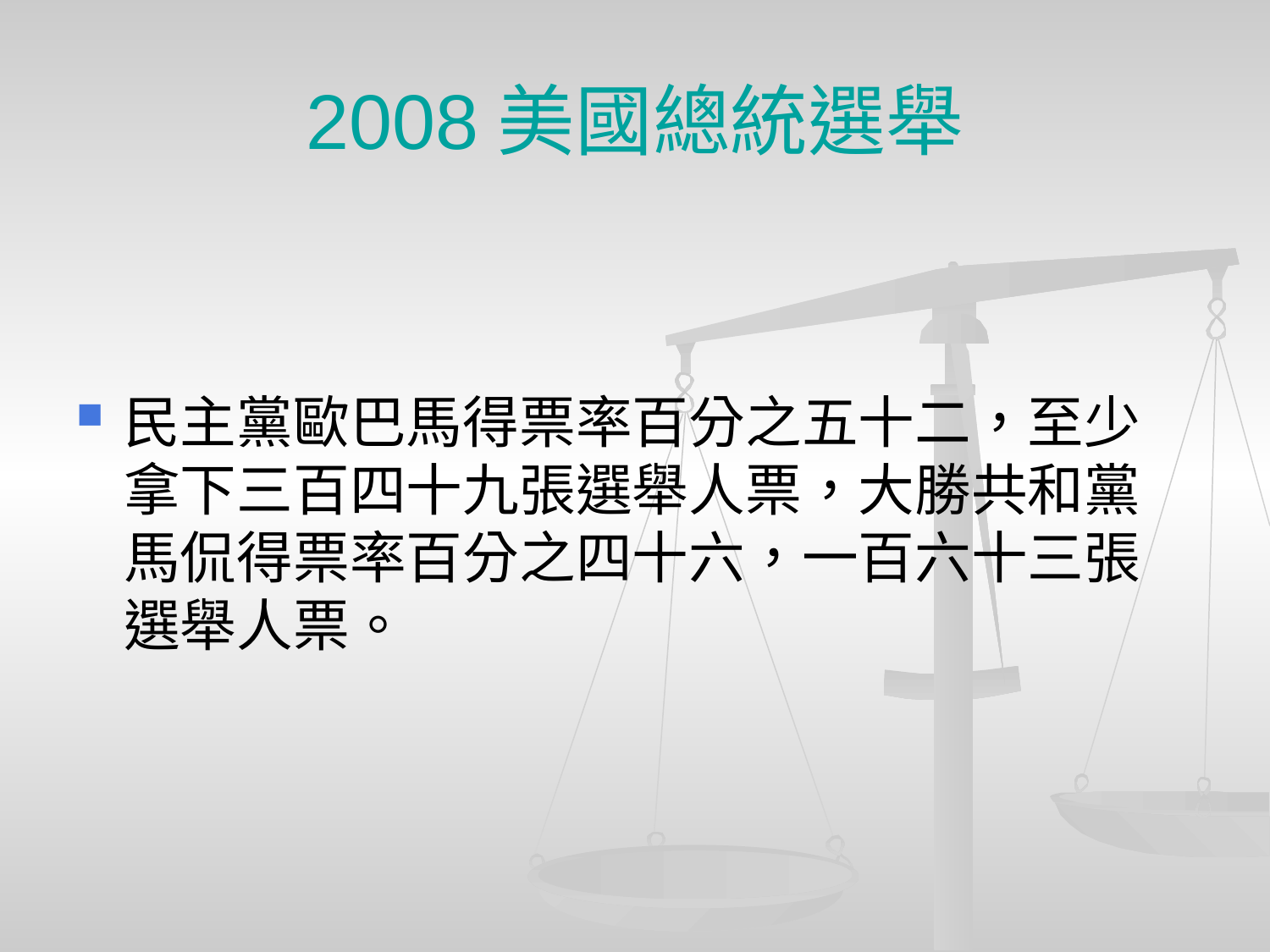

# 2008美國總統選舉

民主黨歐巴馬得票率百分之五十二，至少拿下三百四十九張選舉人票，大勝共和黨馬侃得票率百分之四十六，一百六十三張選舉人票。